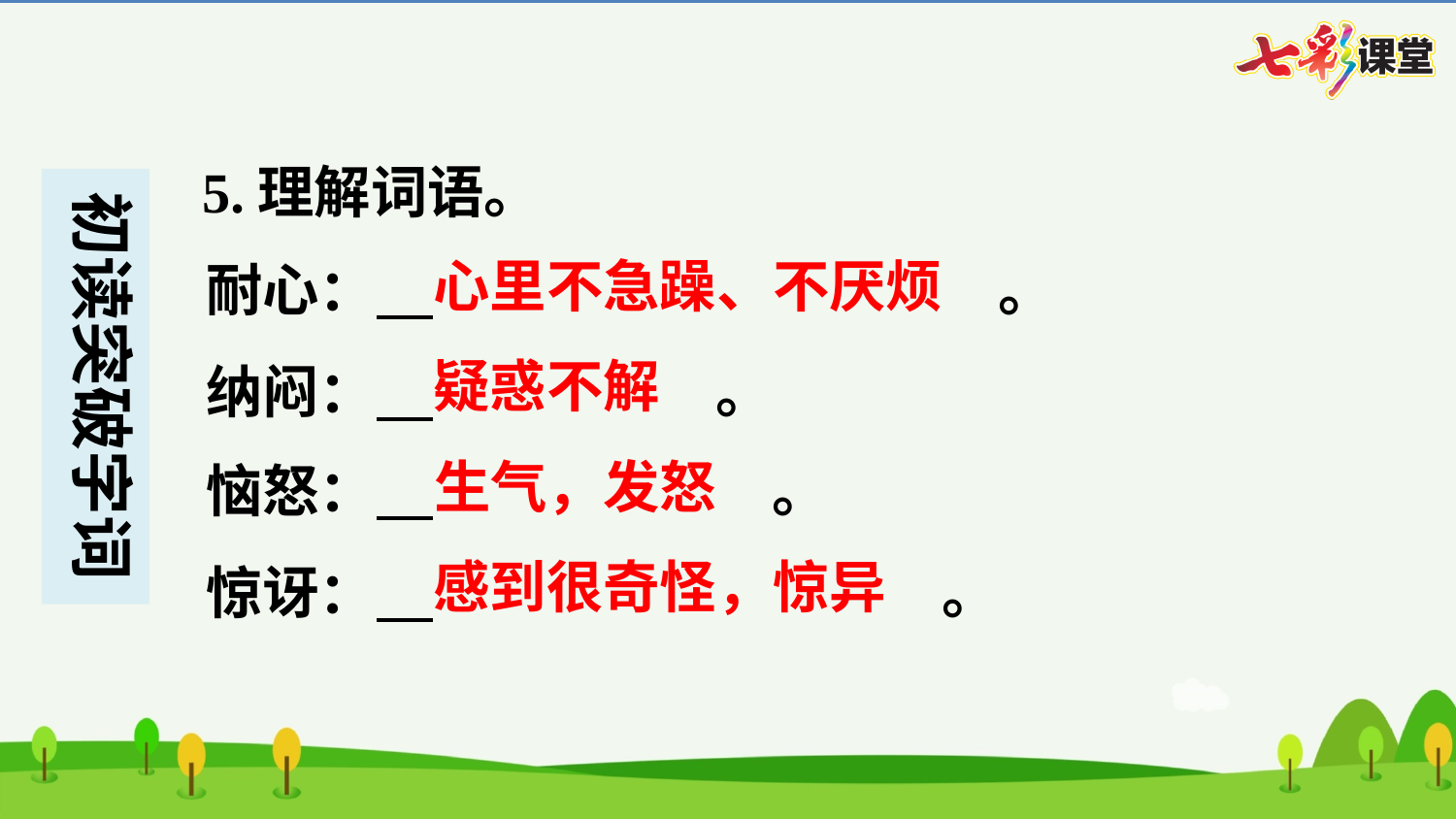

5.理解词语。
心里不急躁、不厌烦
耐心： 　心里不急躁、不厌烦　。
纳闷： 　疑惑不解　。
疑惑不解
生气，发怒
恼怒： 　生气，发怒　。
惊讶： 　感到很奇怪，惊异　。
感到很奇怪，惊异